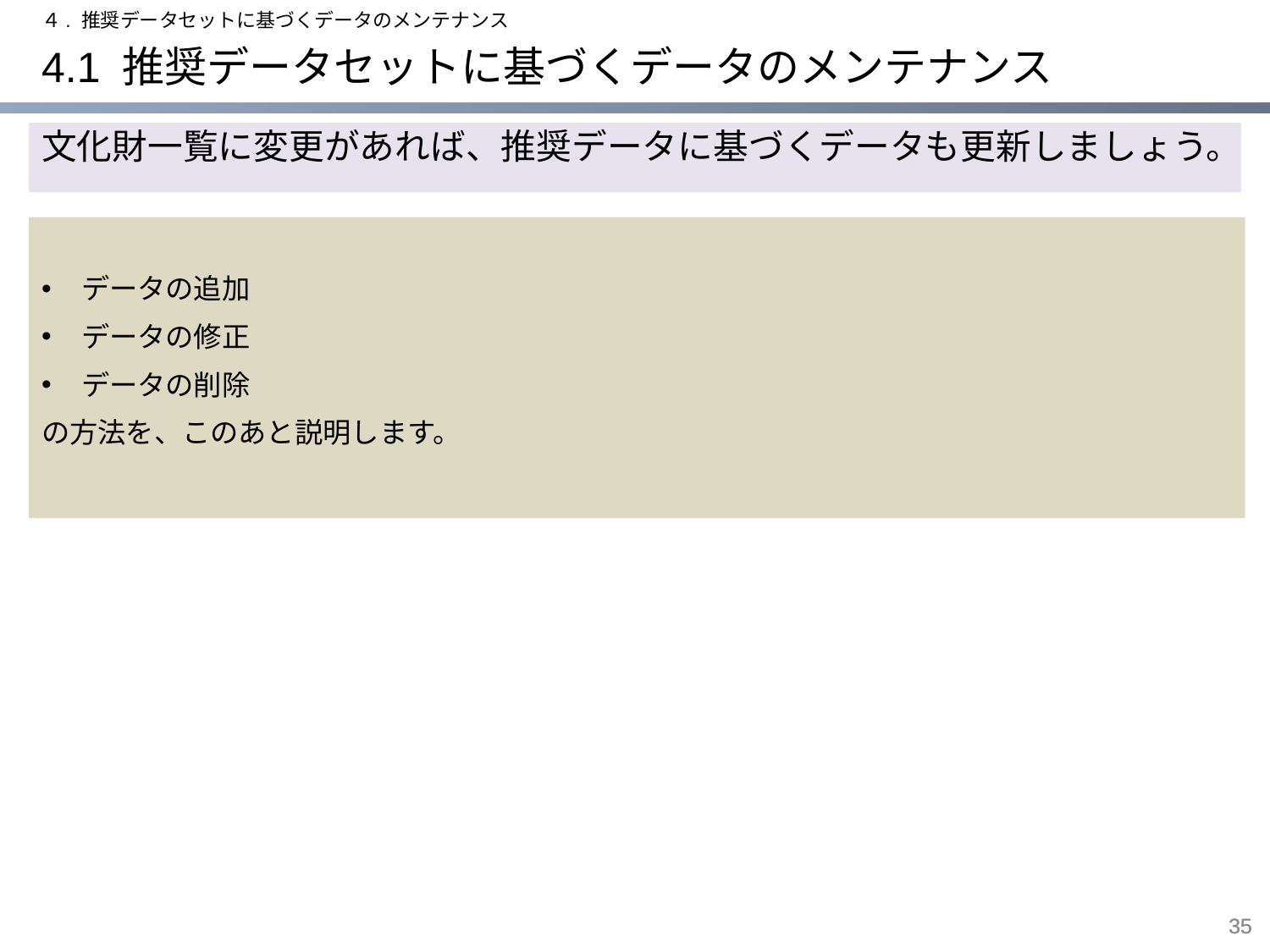

４. 推奨データセットに基づくデータのメンテナンス
# 4.1 推奨データセットに基づくデータのメンテナンス
文化財一覧に変更があれば、推奨データに基づくデータも更新しましょう。

データの追加
データの修正
データの削除
の方法を、このあと説明します。
35